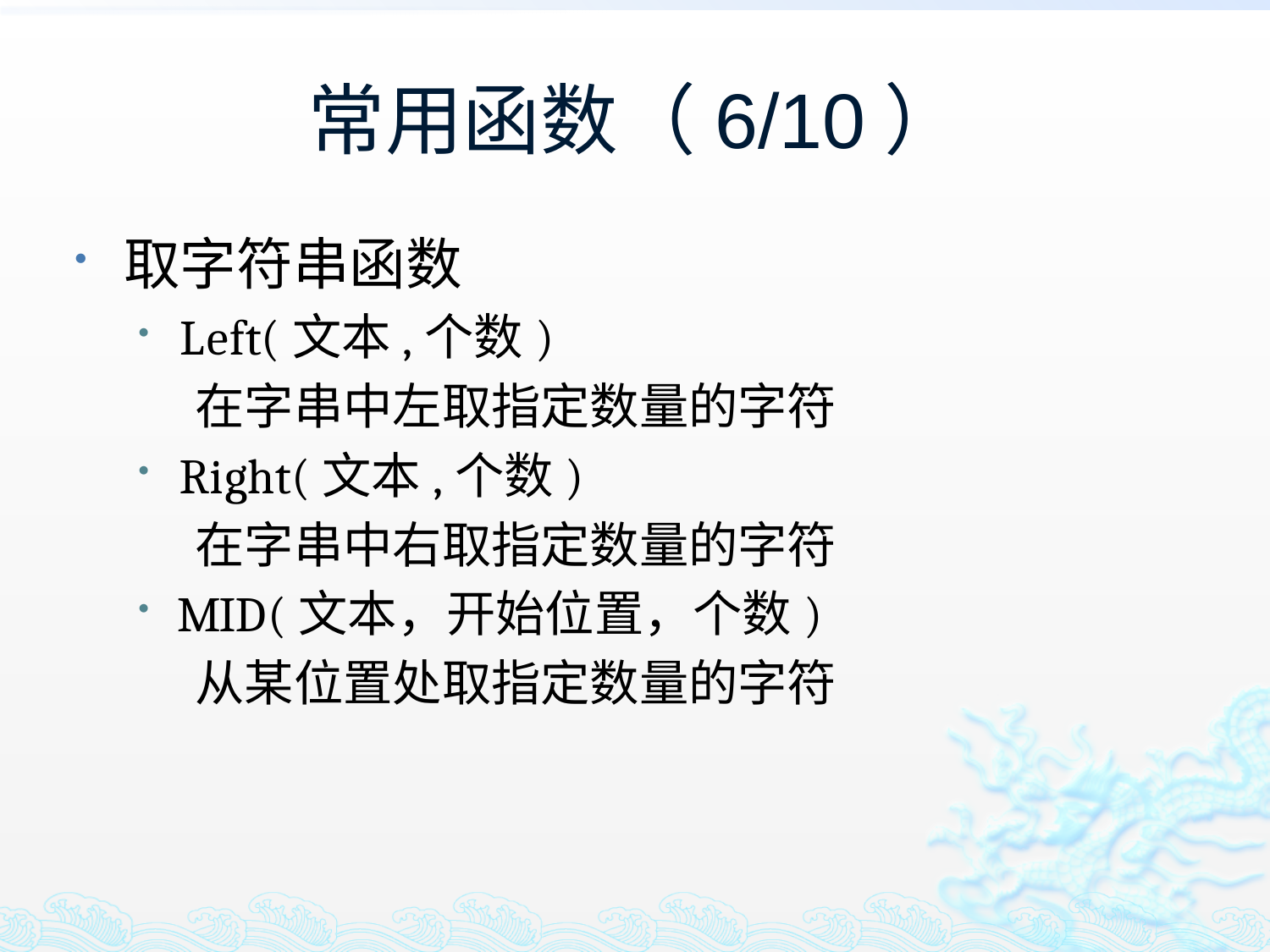

# 常用函数（6/10）
取字符串函数
Left(文本,个数)
    在字串中左取指定数量的字符
Right(文本,个数)
    在字串中右取指定数量的字符
MID(文本，开始位置，个数)
    从某位置处取指定数量的字符